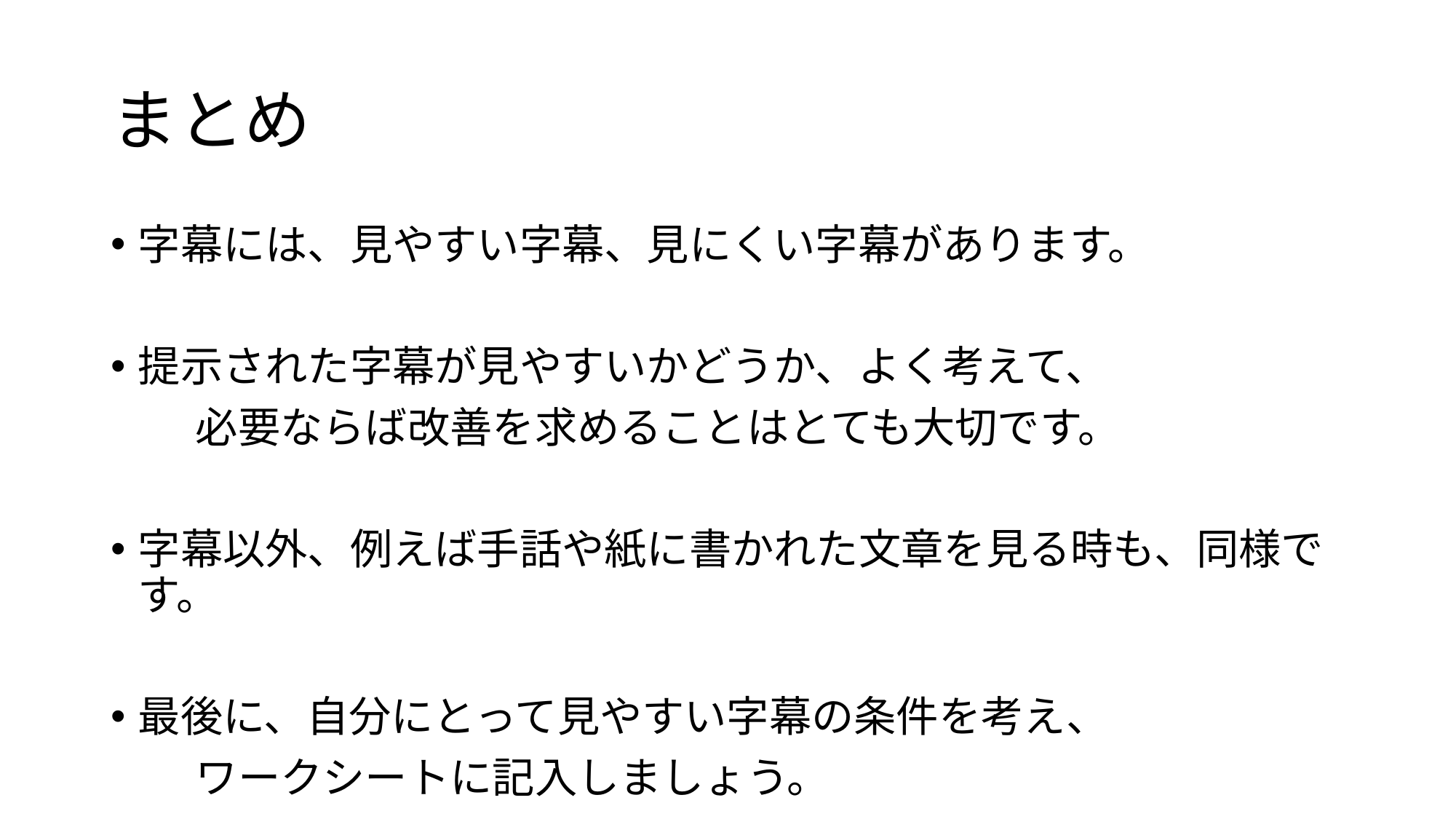

# まとめ
字幕には、見やすい字幕、見にくい字幕があります。

提示された字幕が見やすいかどうか、よく考えて、
　　必要ならば改善を求めることはとても大切です。

字幕以外、例えば手話や紙に書かれた文章を見る時も、同様です。

最後に、自分にとって見やすい字幕の条件を考え、
　　ワークシートに記入しましょう。